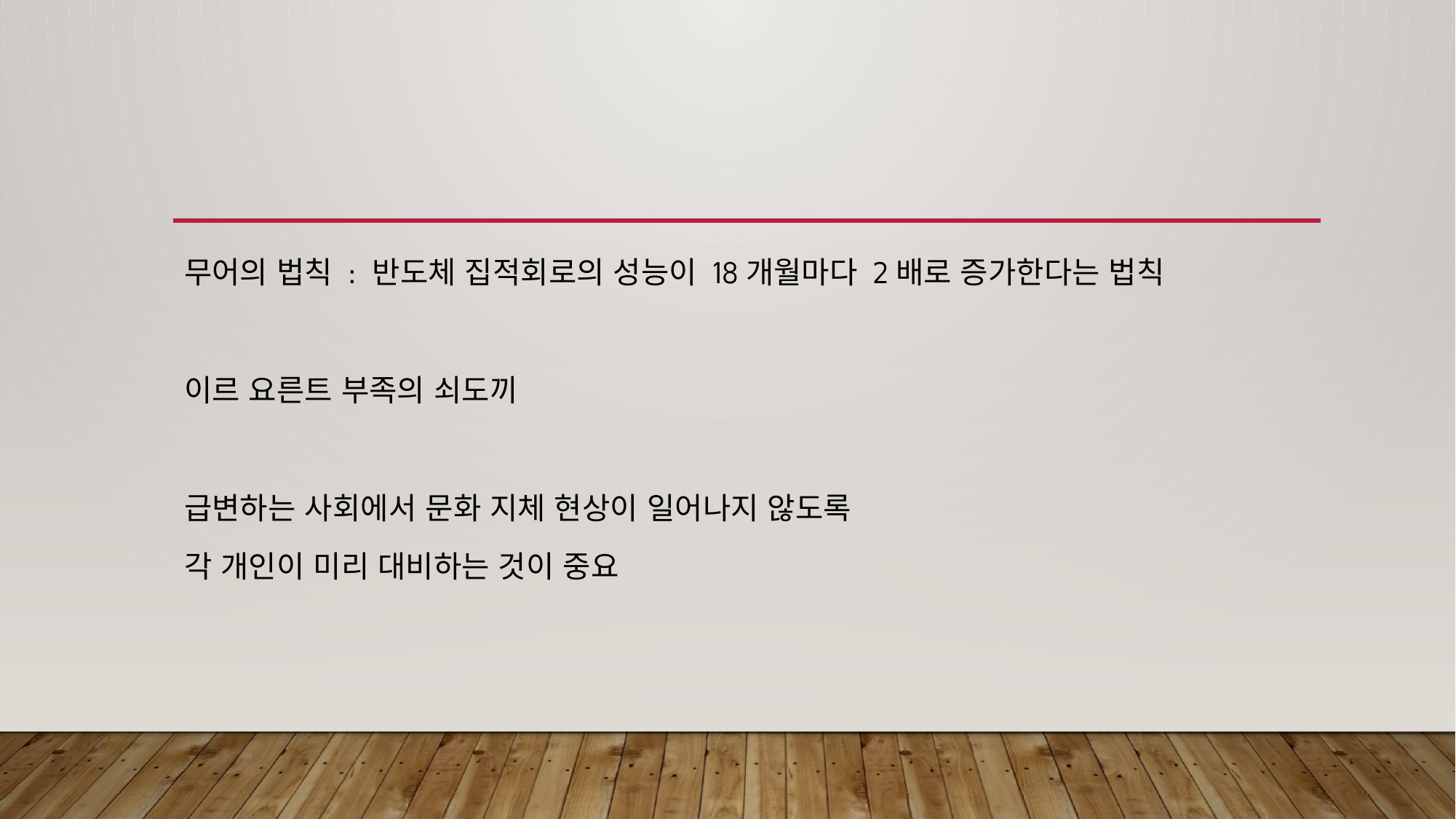

#
무어의 법칙 : 반도체 집적회로의 성능이 18개월마다 2배로 증가한다는 법칙

이르 요른트 부족의 쇠도끼

급변하는 사회에서 문화 지체 현상이 일어나지 않도록
각 개인이 미리 대비하는 것이 중요